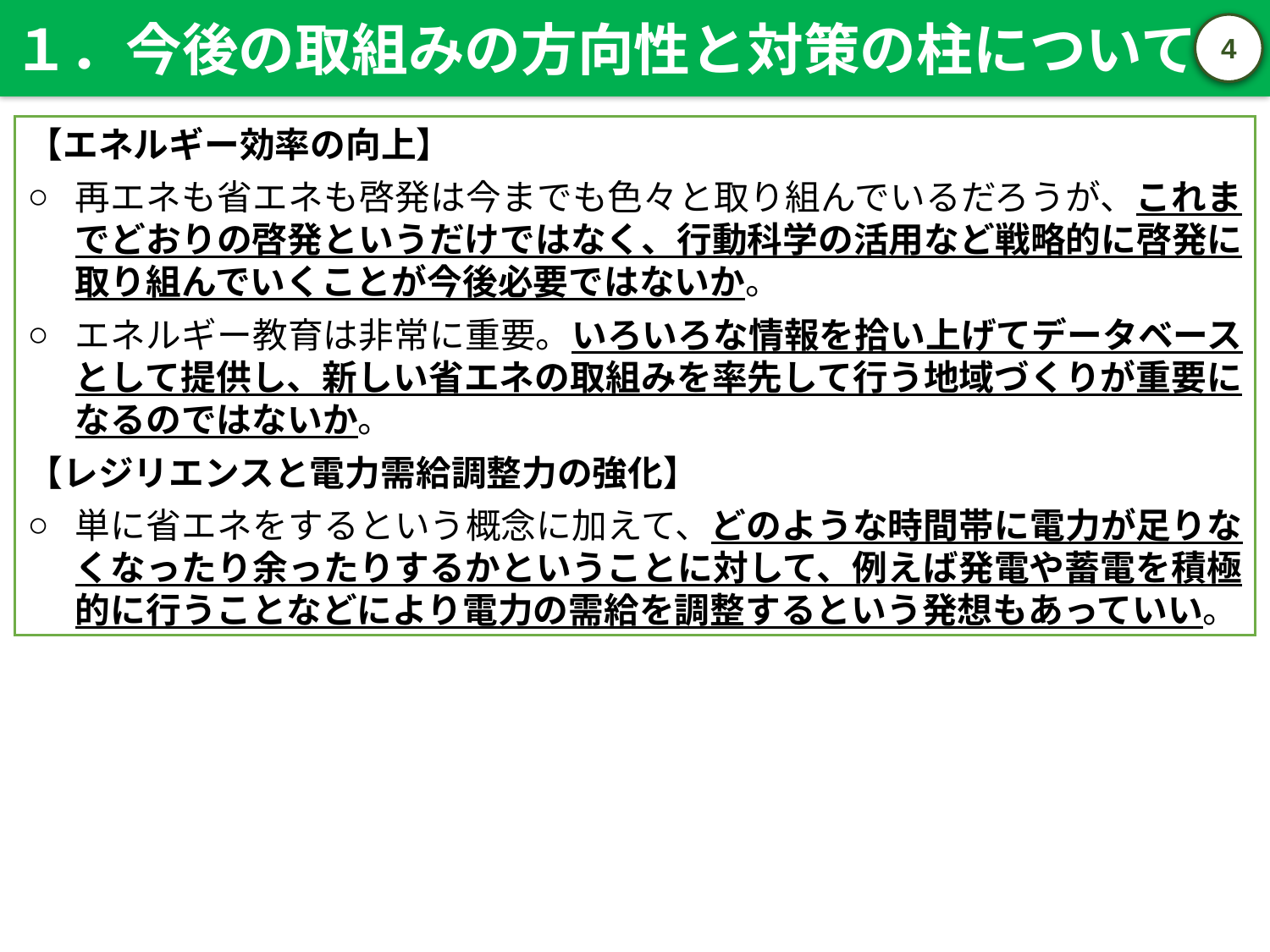

１．今後の取組みの方向性と対策の柱について
4
【エネルギー効率の向上】
再エネも省エネも啓発は今までも色々と取り組んでいるだろうが、これまでどおりの啓発というだけではなく、行動科学の活用など戦略的に啓発に取り組んでいくことが今後必要ではないか。
エネルギー教育は非常に重要。いろいろな情報を拾い上げてデータベースとして提供し、新しい省エネの取組みを率先して行う地域づくりが重要になるのではないか。
【レジリエンスと電力需給調整力の強化】
単に省エネをするという概念に加えて、どのような時間帯に電力が足りなくなったり余ったりするかということに対して、例えば発電や蓄電を積極的に行うことなどにより電力の需給を調整するという発想もあっていい。